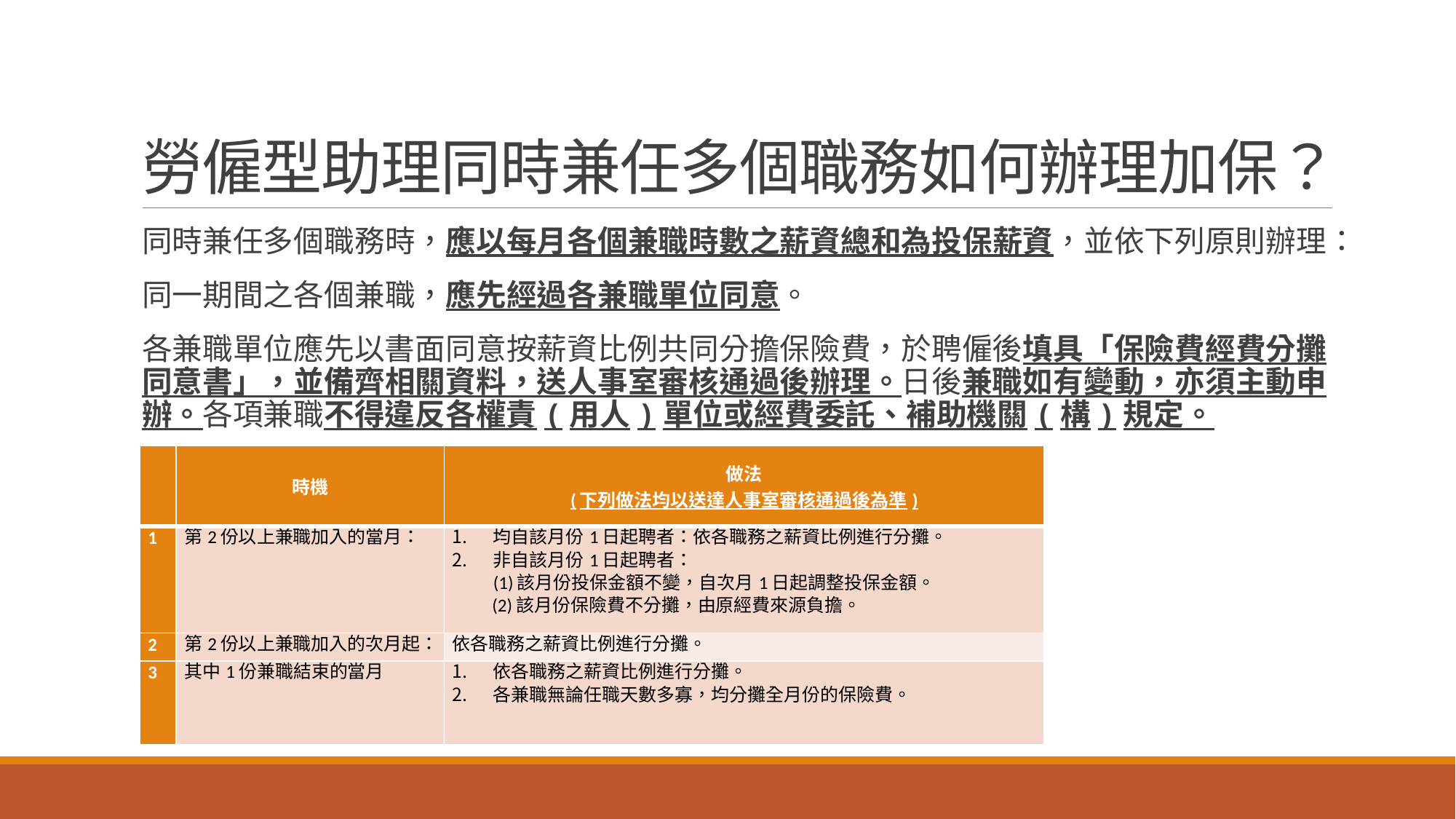

# 勞僱型助理同時兼任多個職務如何辦理加保？
同時兼任多個職務時，應以每月各個兼職時數之薪資總和為投保薪資，並依下列原則辦理：
同一期間之各個兼職，應先經過各兼職單位同意。
各兼職單位應先以書面同意按薪資比例共同分擔保險費，於聘僱後填具「保險費經費分攤同意書」，並備齊相關資料，送人事室審核通過後辦理。日後兼職如有變動，亦須主動申辦。各項兼職不得違反各權責(用人)單位或經費委託、補助機關(構)規定。

|  | 時機 | 做法 (下列做法均以送達人事室審核通過後為準) |
| --- | --- | --- |
| 1 | 第2份以上兼職加入的當月： | 均自該月份1日起聘者：依各職務之薪資比例進行分攤。 非自該月份1日起聘者： (1)該月份投保金額不變，自次月1日起調整投保金額。 (2)該月份保險費不分攤，由原經費來源負擔。 |
| 2 | 第2份以上兼職加入的次月起： | 依各職務之薪資比例進行分攤。 |
| 3 | 其中1份兼職結束的當月 | 依各職務之薪資比例進行分攤。 各兼職無論任職天數多寡，均分攤全月份的保險費。 |